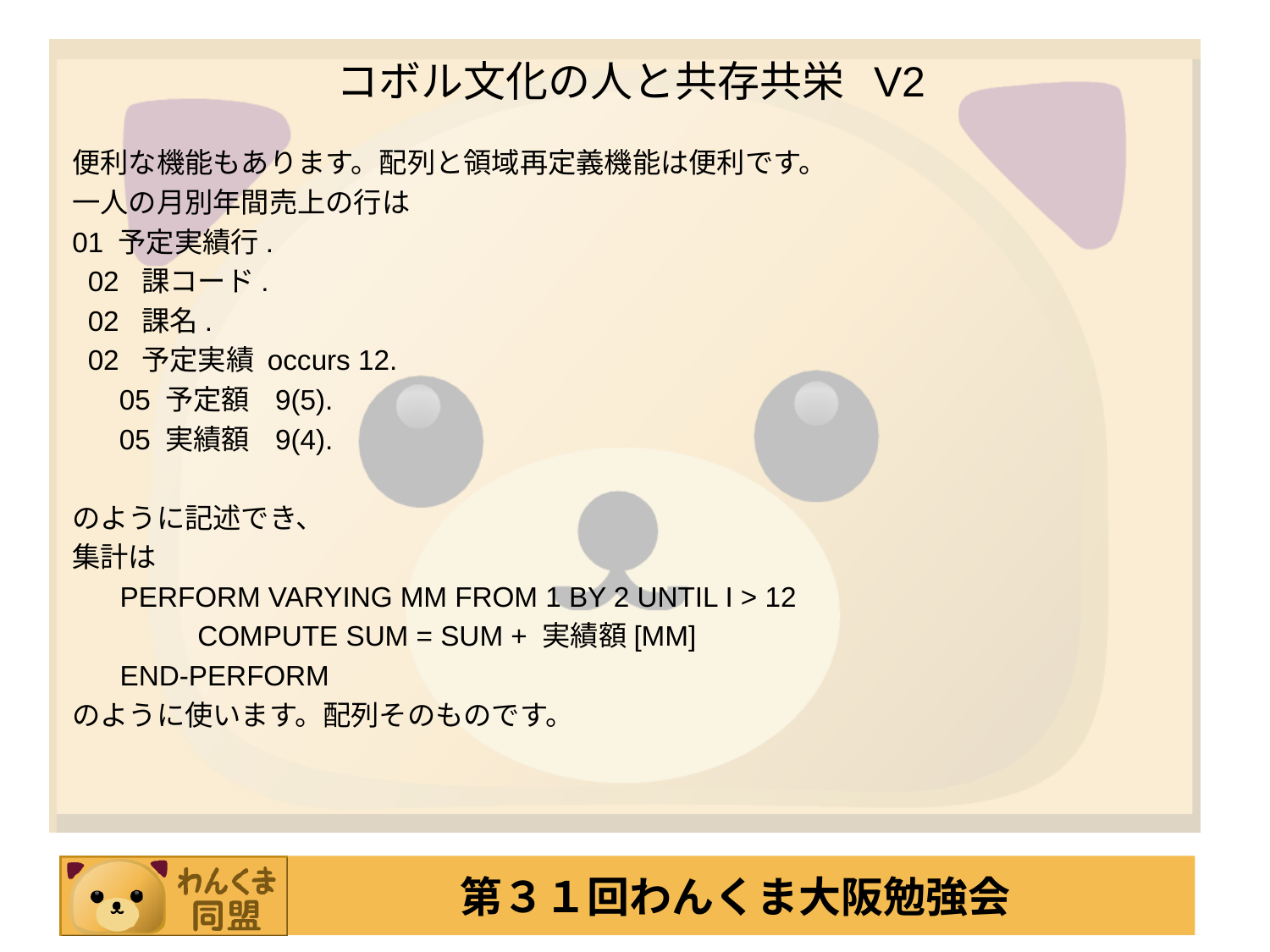

# コボル文化の人と共存共栄  V2
便利な機能もあります。配列と領域再定義機能は便利です。
一人の月別年間売上の行は
01 予定実績行.
  02  課コード.
  02  課名.
  02  予定実績 occurs 12.
      05 予定額   9(5).
      05 実績額   9(4).

のように記述でき、
集計は
	PERFORM VARYING MM FROM 1 BY 2 UNTIL I > 12
                COMPUTE SUM = SUM + 実績額[MM]
	END-PERFORM
のように使います。配列そのものです。